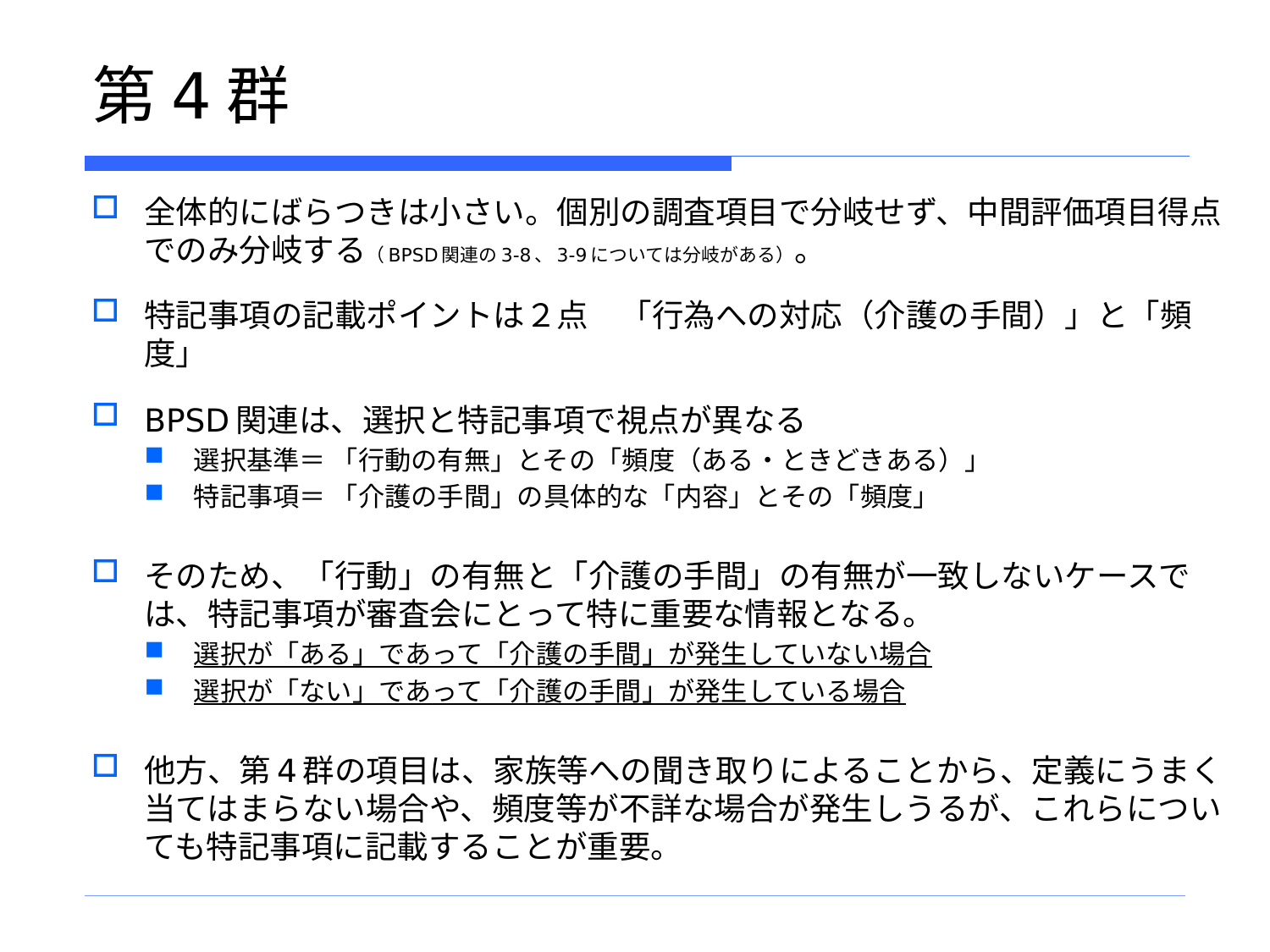

# 第4群
全体的にばらつきは小さい。個別の調査項目で分岐せず、中間評価項目得点でのみ分岐する（BPSD関連の3-8、3-9については分岐がある）。

特記事項の記載ポイントは２点　「行為への対応（介護の手間）」と「頻度」

BPSD関連は、選択と特記事項で視点が異なる
選択基準＝ 「行動の有無」とその「頻度（ある・ときどきある）」
特記事項＝ 「介護の手間」の具体的な「内容」とその「頻度」

そのため、「行動」の有無と「介護の手間」の有無が一致しないケースでは、特記事項が審査会にとって特に重要な情報となる。
選択が「ある」であって「介護の手間」が発生していない場合
選択が「ない」であって「介護の手間」が発生している場合

他方、第4群の項目は、家族等への聞き取りによることから、定義にうまく当てはまらない場合や、頻度等が不詳な場合が発生しうるが、これらについても特記事項に記載することが重要。